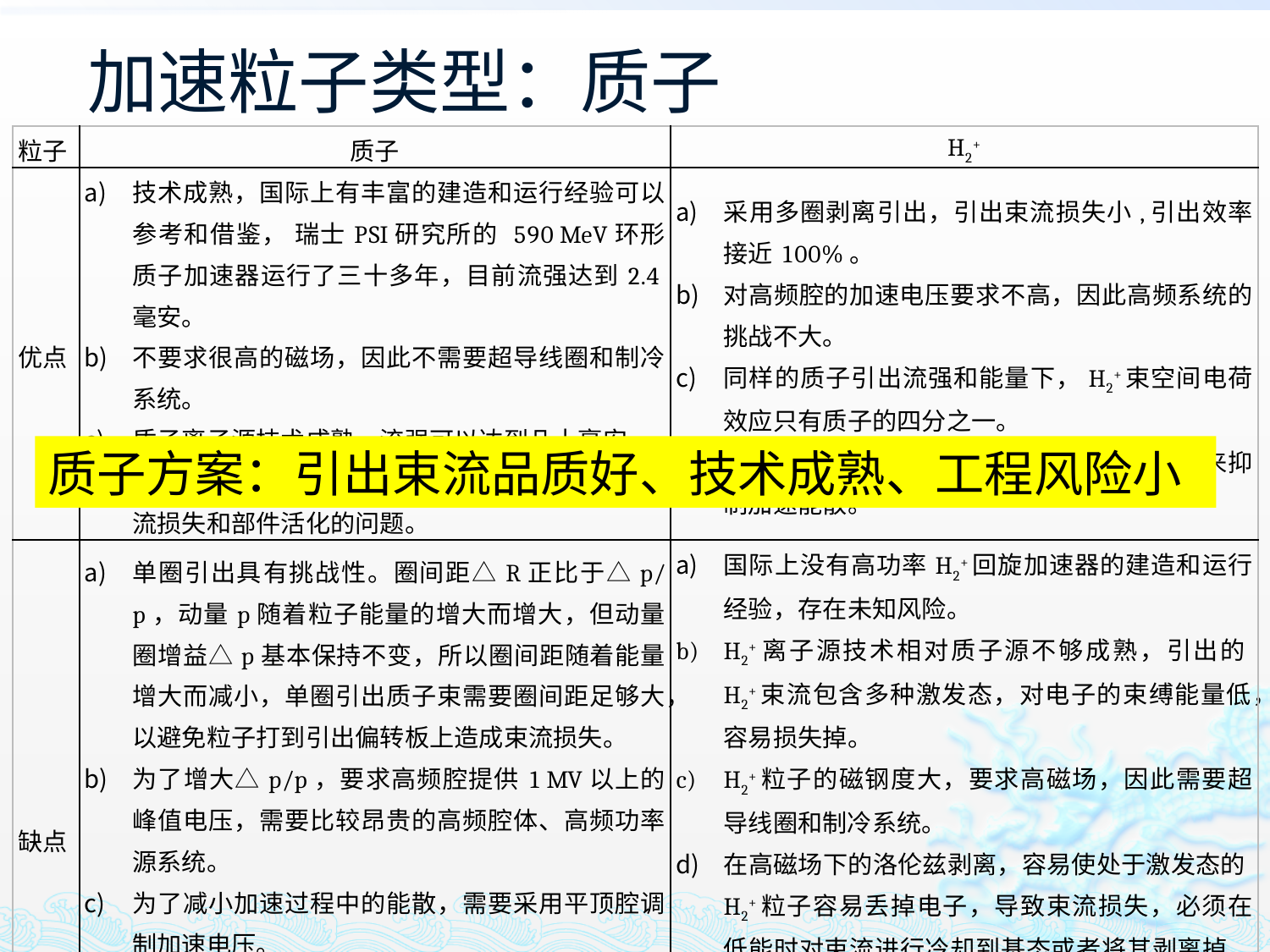

# 加速粒子类型：质子
| 粒子 | 质子 | H2+ |
| --- | --- | --- |
| 优点 | 技术成熟，国际上有丰富的建造和运行经验可以参考和借鉴， 瑞士PSI研究所的 590 MeV环形质子加速器运行了三十多年，目前流强达到2.4毫安。 不要求很高的磁场，因此不需要超导线圈和制冷系统。 质子离子源技术成熟，流强可以达到几十毫安。 加速质子不存在洛伦兹剥离和真空剥离等导致束流损失和部件活化的问题。 | 采用多圈剥离引出，引出束流损失小,引出效率接近100%。 对高频腔的加速电压要求不高，因此高频系统的挑战不大。 同样的质子引出流强和能量下，H2+束空间电荷效应只有质子的四分之一。 由于采用多圈剥离引出，不需要采用平顶腔来抑制加速能散。 |
| 缺点 | 单圈引出具有挑战性。圈间距△R正比于△p/p，动量p随着粒子能量的增大而增大，但动量圈增益△p基本保持不变，所以圈间距随着能量增大而减小，单圈引出质子束需要圈间距足够大，以避免粒子打到引出偏转板上造成束流损失。 为了增大△p/p，要求高频腔提供1 MV以上的峰值电压，需要比较昂贵的高频腔体、高频功率源系统。 为了减小加速过程中的能散，需要采用平顶腔调制加速电压。 为了减小加速过程中的能散和发射度，可能需要安装聚束器压缩束团长度。 强流情况下空间电荷的影响严重，增大横向发射度，因此,对单圈引出带来巨大的挑战。 | 国际上没有高功率H2+回旋加速器的建造和运行经验，存在未知风险。 H2+离子源技术相对质子源不够成熟，引出的H2+束流包含多种激发态，对电子的束缚能量低，容易损失掉。 H2+粒子的磁钢度大，要求高磁场，因此需要超导线圈和制冷系统。 在高磁场下的洛伦兹剥离，容易使处于激发态的H2+粒子容易丢掉电子，导致束流损失，必须在低能时对束流进行冷却到基态或者将其剥离掉，但在强流条件下这方面的技术上尚不成熟。 为了避免残余气体对H2+粒子的剥离效应，对真空度的要求极高，要好于107乇以上，具有技术挑战性。 |
质子方案：引出束流品质好、技术成熟、工程风险小